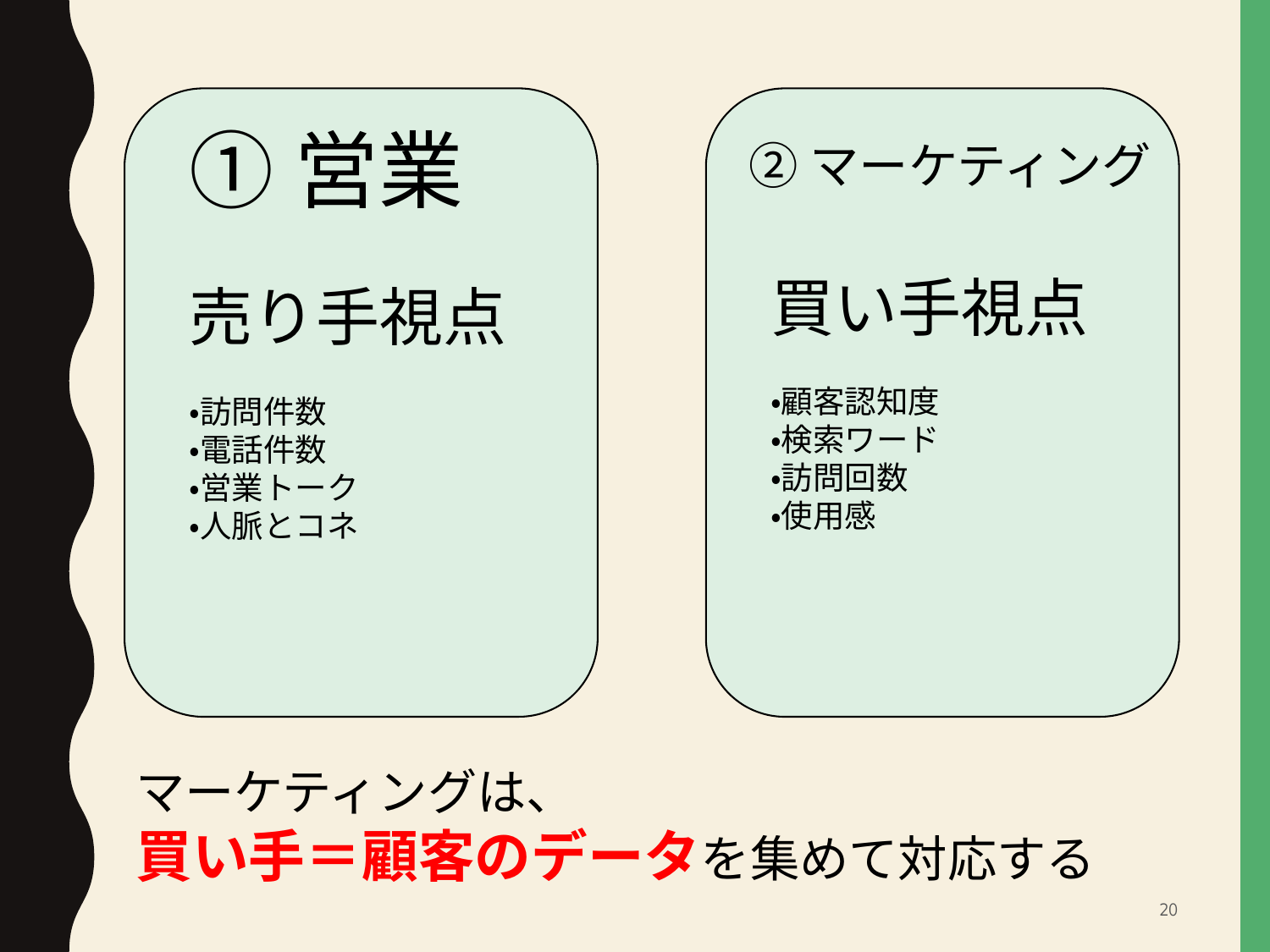

①営業
②マーケティング
買い手視点

・顧客認知度
・検索ワード
・訪問回数
・使用感
売り手視点

・訪問件数
・電話件数
・営業トーク
・人脈とコネ
マーケティングは、
買い手＝顧客のデータを集めて対応する
20